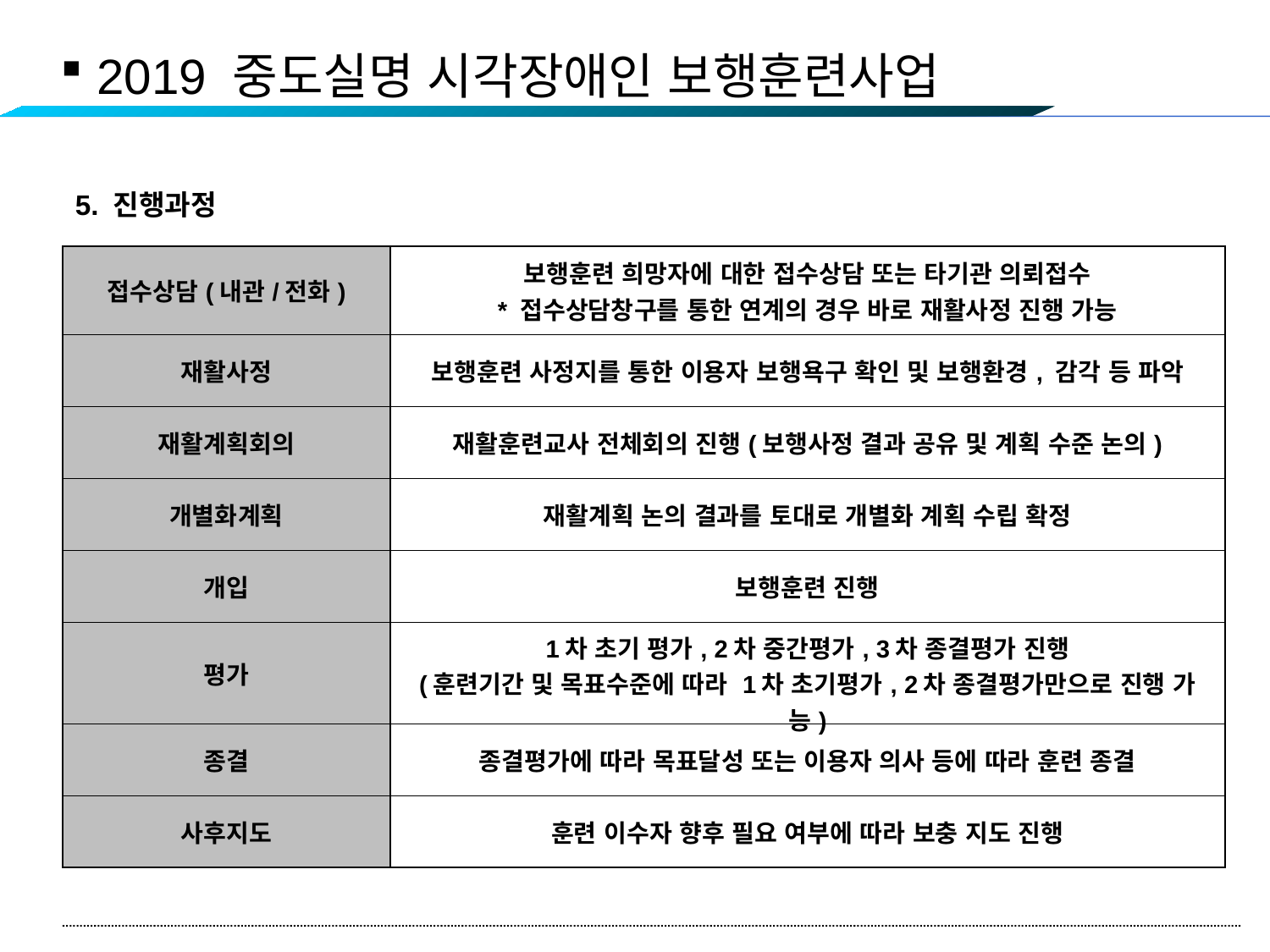

2019 중도실명 시각장애인 보행훈련사업

5. 진행과정

| 접수상담(내관/전화) | 보행훈련 희망자에 대한 접수상담 또는 타기관 의뢰접수 \* 접수상담창구를 통한 연계의 경우 바로 재활사정 진행 가능 |
| --- | --- |
| 재활사정 | 보행훈련 사정지를 통한 이용자 보행욕구 확인 및 보행환경, 감각 등 파악 |
| 재활계획회의 | 재활훈련교사 전체회의 진행(보행사정 결과 공유 및 계획 수준 논의) |
| 개별화계획 | 재활계획 논의 결과를 토대로 개별화 계획 수립 확정 |
| 개입 | 보행훈련 진행 |
| 평가 | 1차 초기 평가, 2차 중간평가, 3차 종결평가 진행 (훈련기간 및 목표수준에 따라 1차 초기평가, 2차 종결평가만으로 진행 가능) |
| 종결 | 종결평가에 따라 목표달성 또는 이용자 의사 등에 따라 훈련 종결 |
| 사후지도 | 훈련 이수자 향후 필요 여부에 따라 보충 지도 진행 |